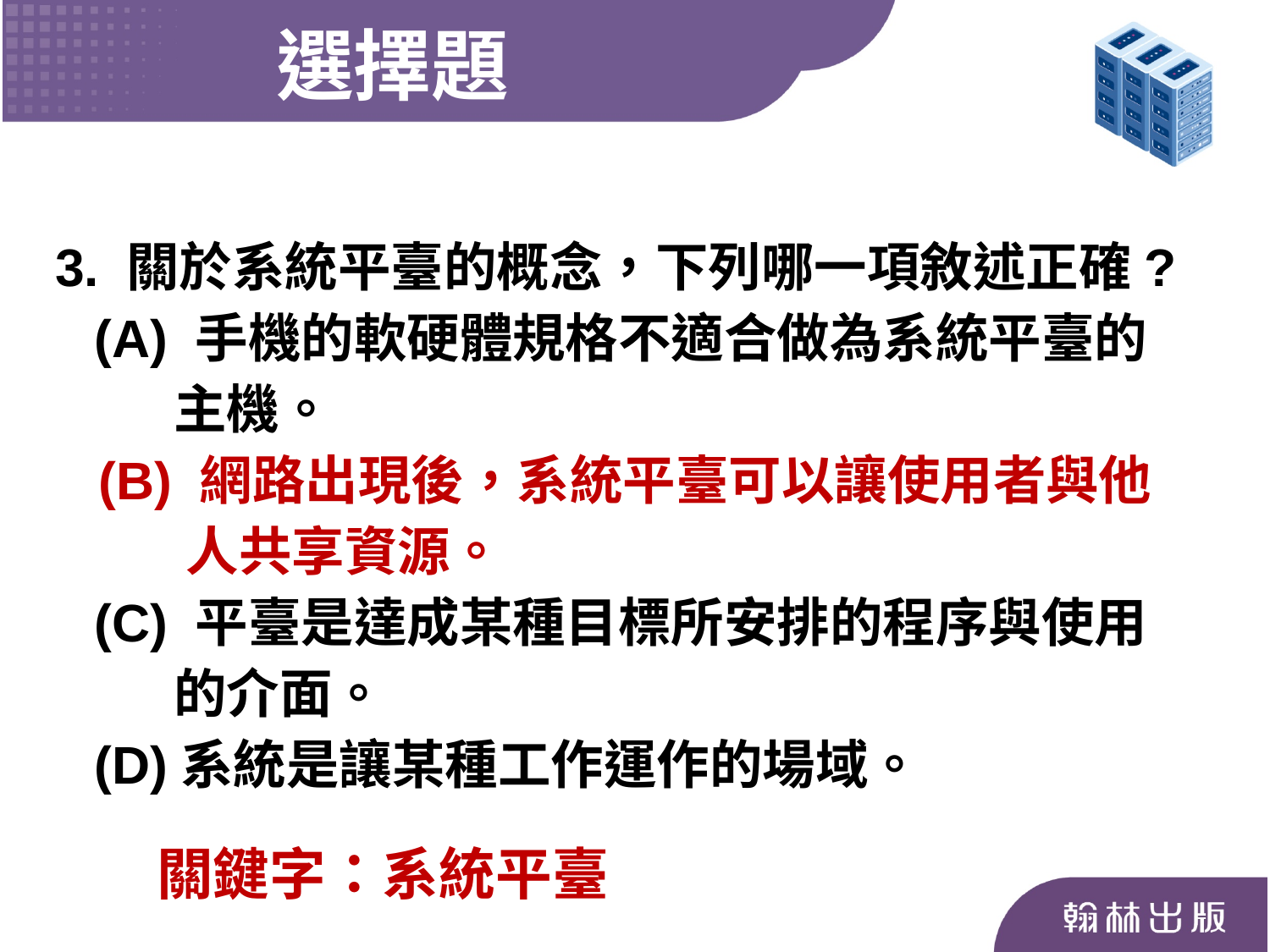

選擇題
 3. 關於系統平臺的概念，下列哪一項敘述正確?
	  (A) 手機的軟硬體規格不適合做為系統平臺的
          主機。
    (B) 網路出現後，系統平臺可以讓使用者與他
           人共享資源。
	  (C) 平臺是達成某種目標所安排的程序與使用
          的介面。
	  (D)系統是讓某種工作運作的場域。
關鍵字：系統平臺